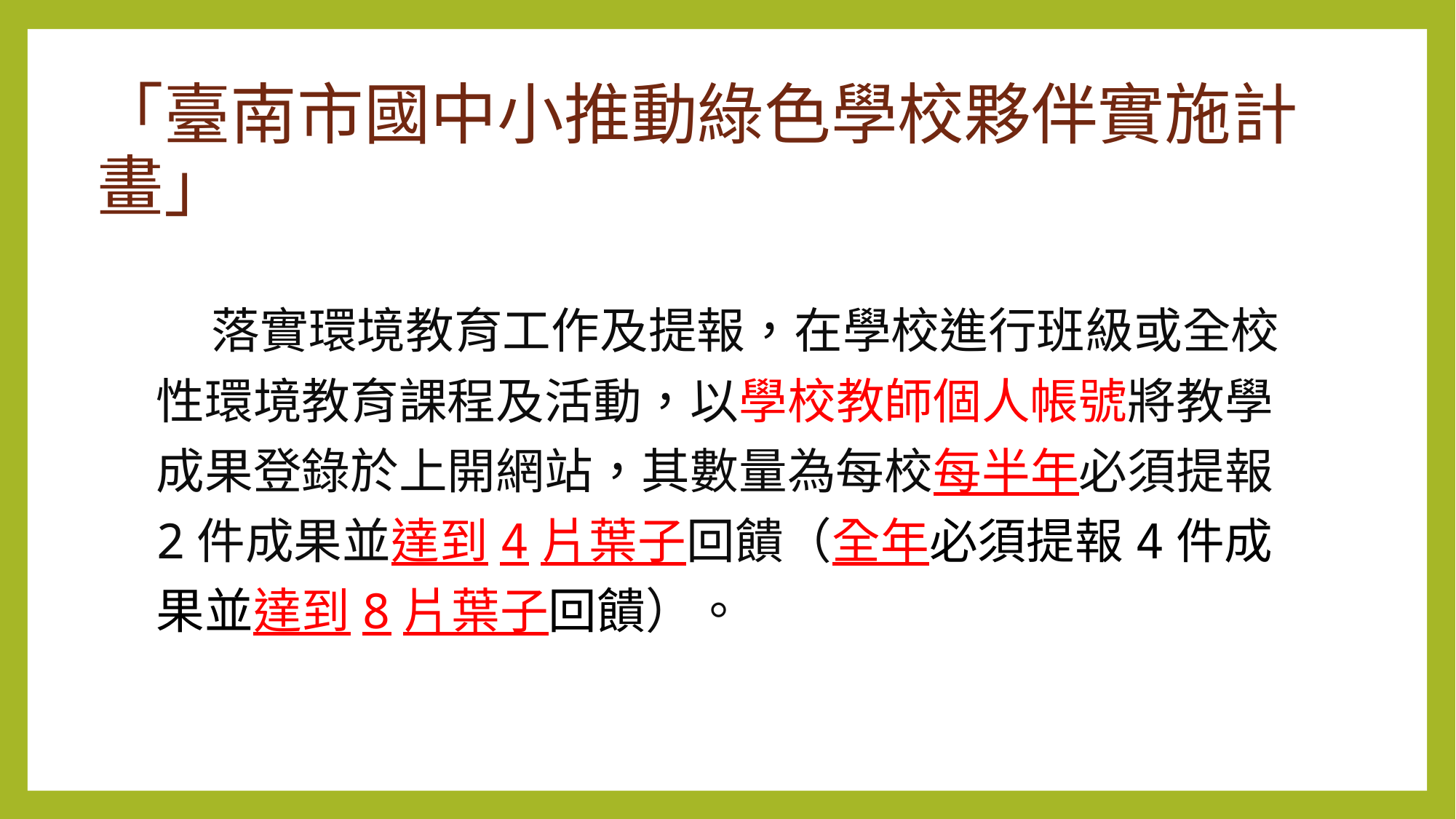

# 「臺南市國中小推動綠色學校夥伴實施計畫」

    落實環境教育工作及提報，在學校進行班級或全校性環境教育課程及活動，以學校教師個人帳號將教學成果登錄於上開網站，其數量為每校每半年必須提報2件成果並達到4片葉子回饋（全年必須提報4件成果並達到8片葉子回饋）。